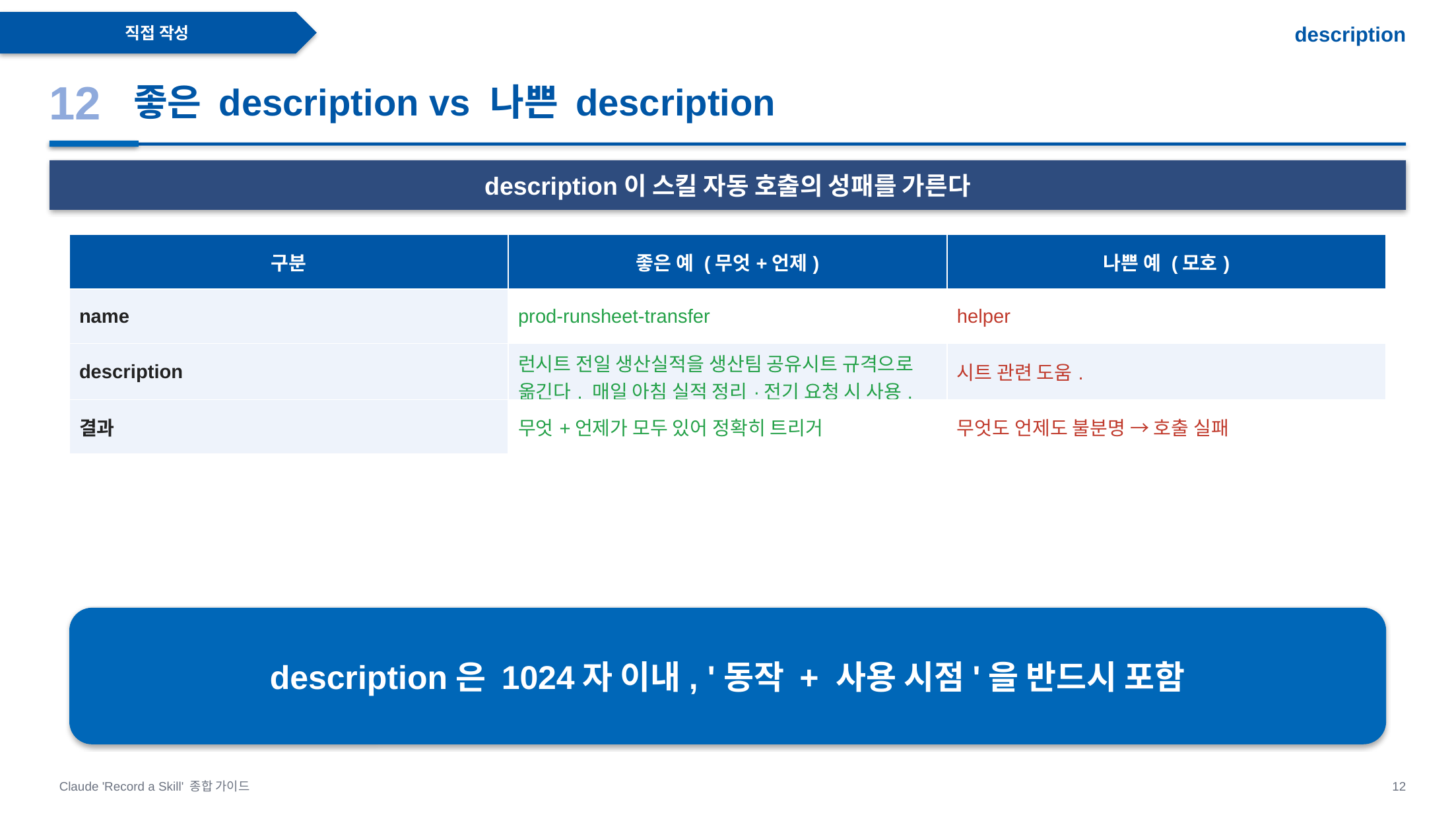

직접 작성
description
12
좋은 description vs 나쁜 description

description이 스킬 자동 호출의 성패를 가른다
| 구분 | 좋은 예 (무엇+언제) | 나쁜 예 (모호) |
| --- | --- | --- |
| name | prod-runsheet-transfer | helper |
| description | 런시트 전일 생산실적을 생산팀 공유시트 규격으로 옮긴다. 매일 아침 실적 정리·전기 요청 시 사용. | 시트 관련 도움. |
| 결과 | 무엇+언제가 모두 있어 정확히 트리거 | 무엇도 언제도 불분명 → 호출 실패 |
description은 1024자 이내, '동작 + 사용 시점'을 반드시 포함
Claude 'Record a Skill' 종합 가이드
12